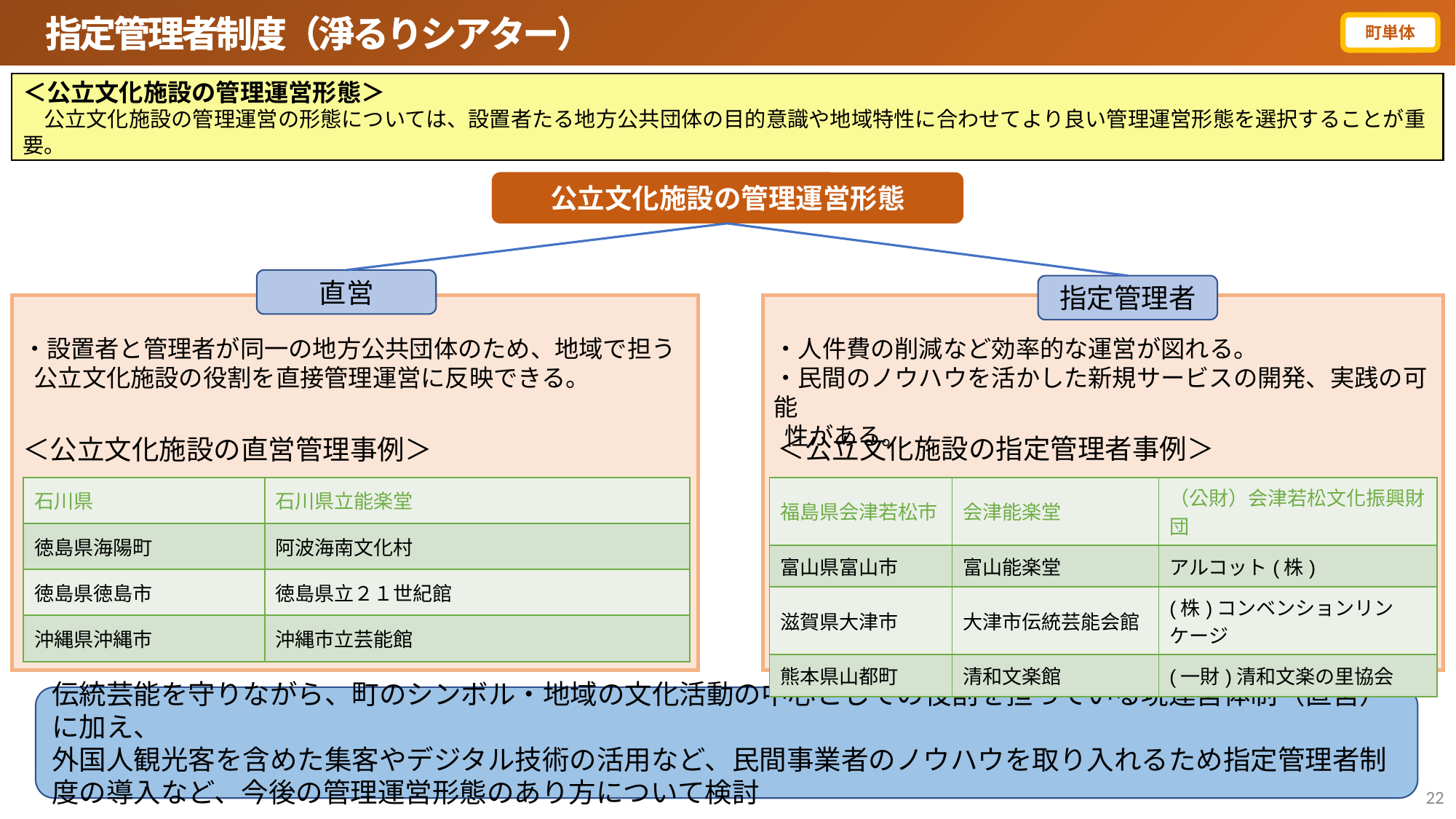

指定管理者制度（淨るりシアター）
町単体
＜公立文化施設の管理運営形態＞
　公立文化施設の管理運営の形態については、設置者たる地方公共団体の目的意識や地域特性に合わせてより良い管理運営形態を選択することが重要。
公立文化施設の管理運営形態
直営
指定管理者

・設置者と管理者が同一の地方公共団体のため、地域で担う
 公立文化施設の役割を直接管理運営に反映できる。

・人件費の削減など効率的な運営が図れる。
・民間のノウハウを活かした新規サービスの開発、実践の可能
 性がある。
＜公立文化施設の指定管理者事例＞
＜公立文化施設の直営管理事例＞
| 石川県 | 石川県立能楽堂 |
| --- | --- |
| 徳島県海陽町 | 阿波海南文化村 |
| 徳島県徳島市 | 徳島県立２１世紀館 |
| 沖縄県沖縄市 | 沖縄市立芸能館 |
| 福島県会津若松市 | 会津能楽堂 | （公財）会津若松文化振興財団 |
| --- | --- | --- |
| 富山県富山市 | 富山能楽堂 | アルコット(株) |
| 滋賀県大津市 | 大津市伝統芸能会館 | (株)コンベンションリンケージ |
| 熊本県山都町 | 清和文楽館 | (一財)清和文楽の里協会 |
伝統芸能を守りながら、町のシンボル・地域の文化活動の中心としての役割を担っている現運営体制（直営）に加え、
外国人観光客を含めた集客やデジタル技術の活用など、民間事業者のノウハウを取り入れるため指定管理者制度の導入など、今後の管理運営形態のあり方について検討
22